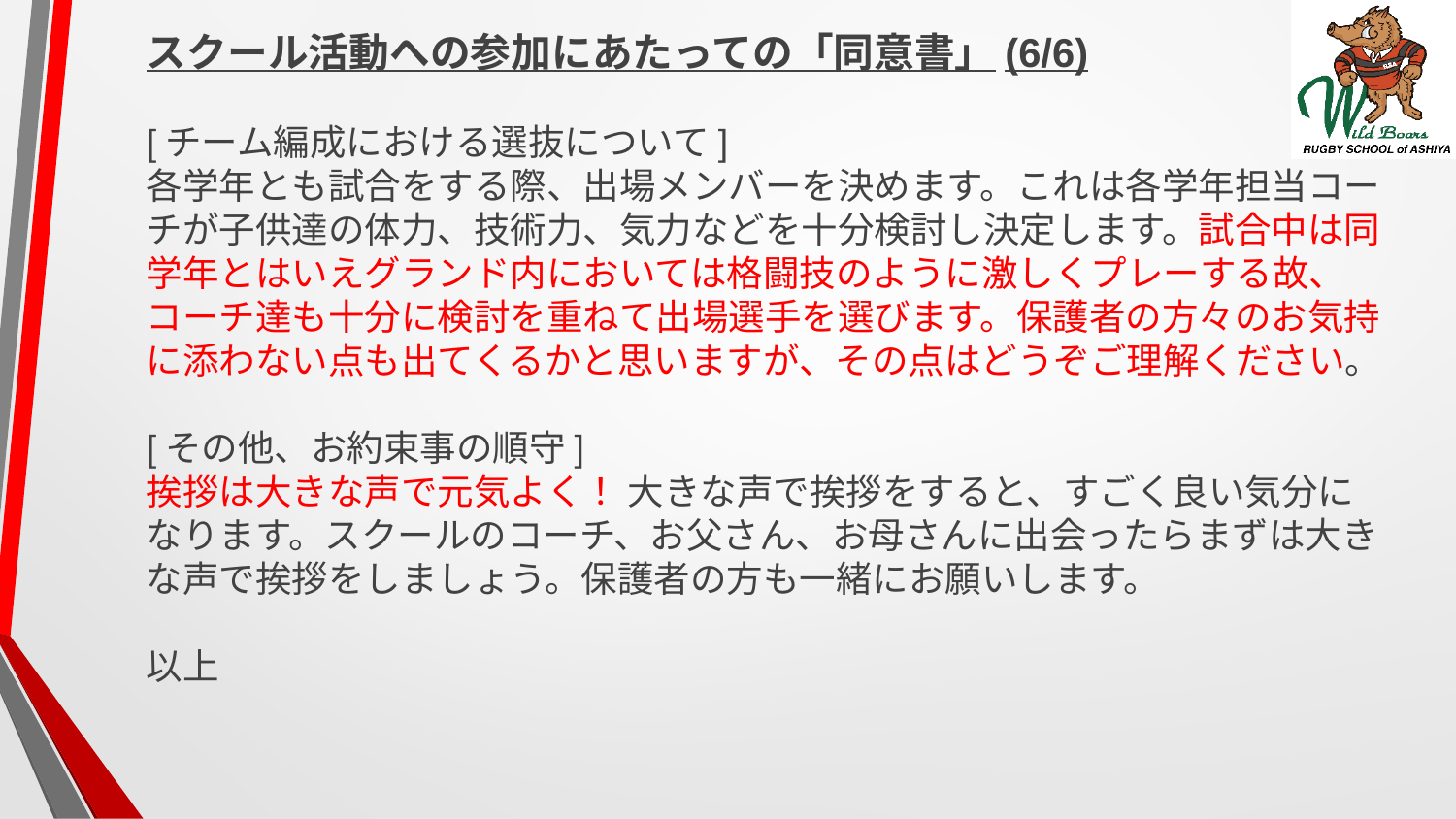

スクール活動への参加にあたっての「同意書」(6/6)

[チーム編成における選抜について]
各学年とも試合をする際、出場メンバーを決めます。これは各学年担当コーチが子供達の体力、技術力、気力などを十分検討し決定します。試合中は同学年とはいえグランド内においては格闘技のように激しくプレーする故、コーチ達も十分に検討を重ねて出場選手を選びます。保護者の方々のお気持に添わない点も出てくるかと思いますが、その点はどうぞご理解ください。

[その他、お約束事の順守]
挨拶は大きな声で元気よく！ 大きな声で挨拶をすると、すごく良い気分になります。スクールのコーチ、お父さん、お母さんに出会ったらまずは大きな声で挨拶をしましょう。保護者の方も一緒にお願いします。

以上